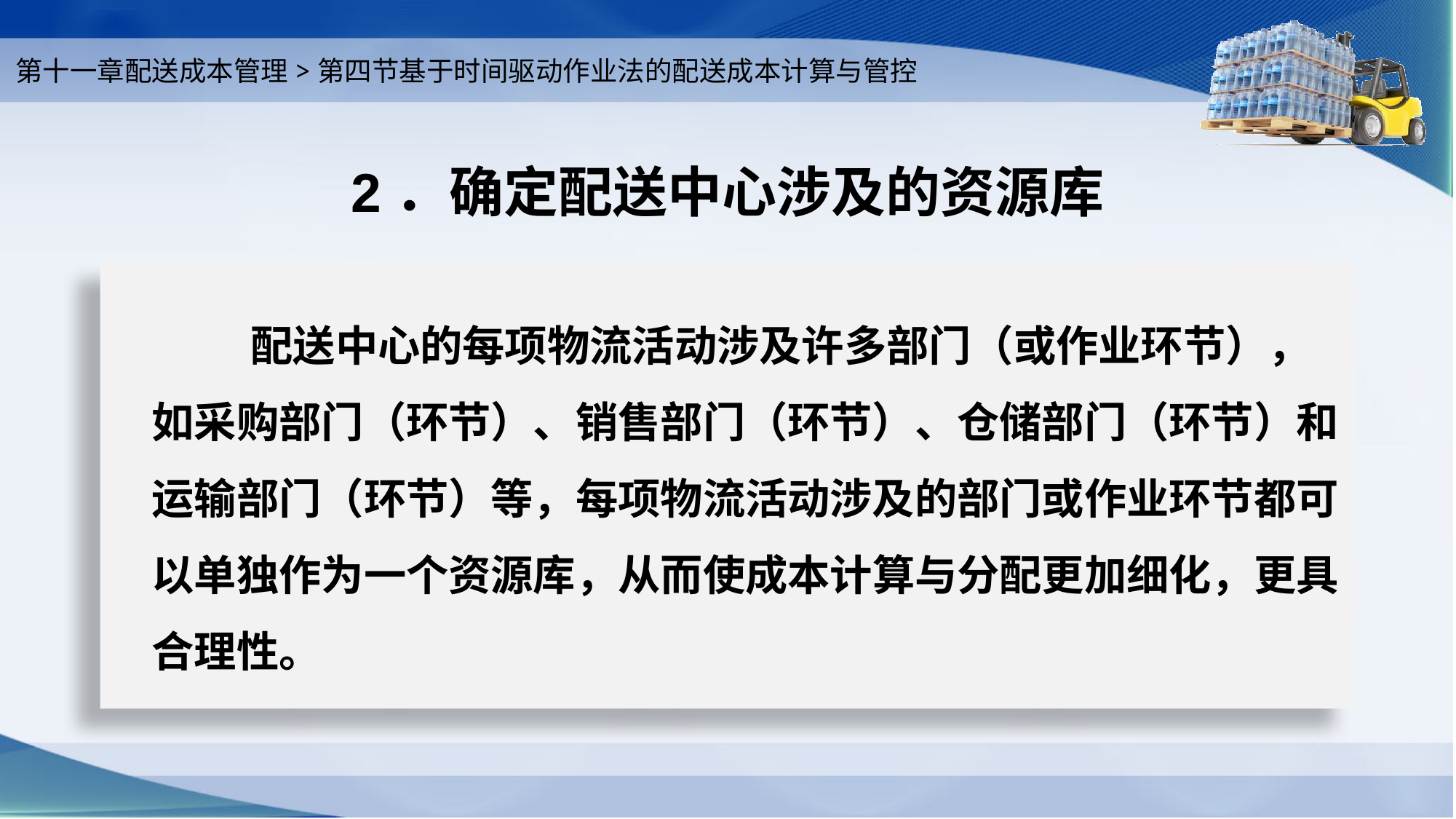

第十一章配送成本管理>第四节基于时间驱动作业法的配送成本计算与管控
# 2．确定配送中心涉及的资源库
配送中心的每项物流活动涉及许多部门（或作业环节），如采购部门（环节）、销售部门（环节）、仓储部门（环节）和运输部门（环节）等，每项物流活动涉及的部门或作业环节都可以单独作为一个资源库，从而使成本计算与分配更加细化，更具合理性。